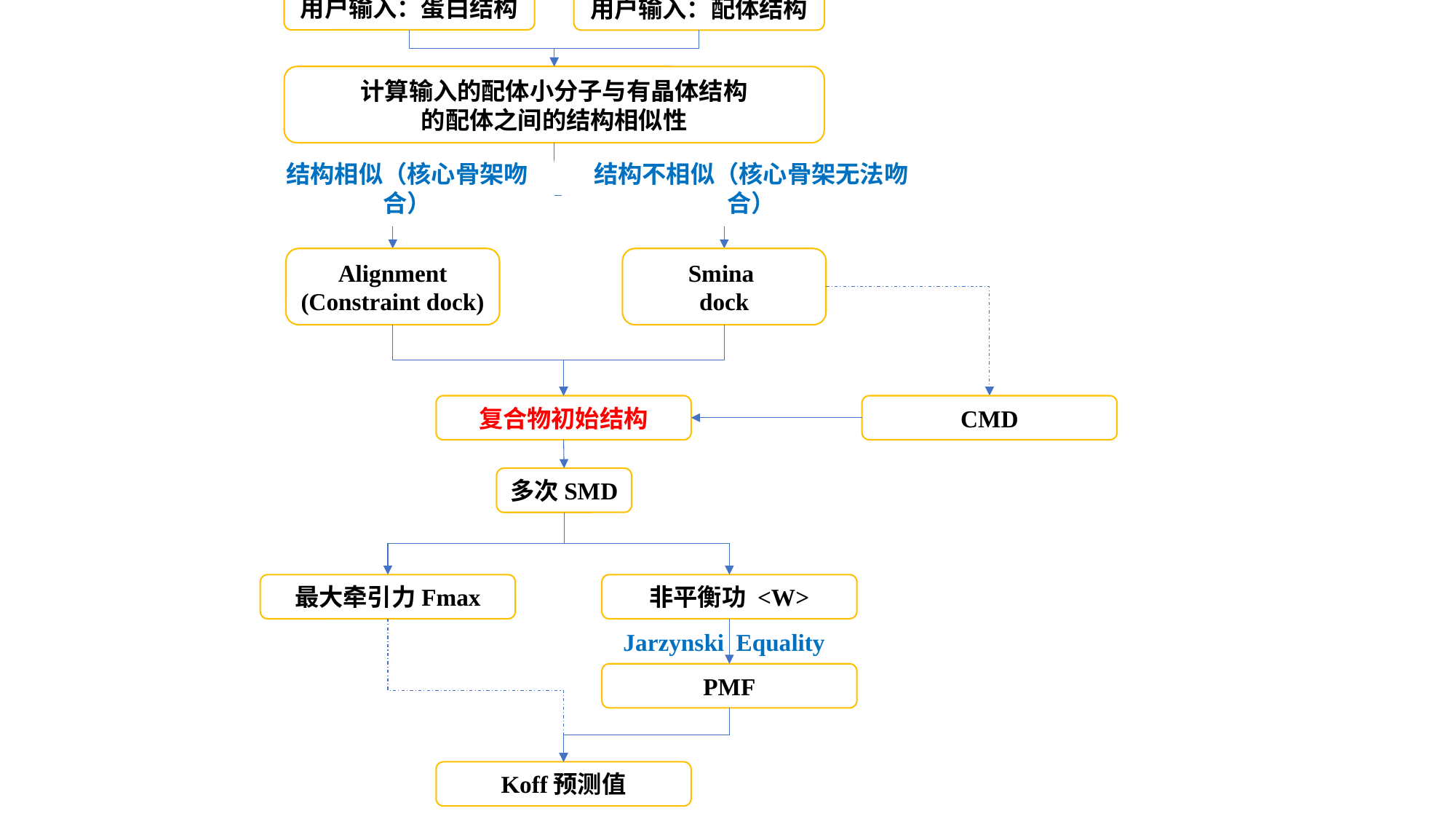

用户输入：蛋白结构
用户输入：配体结构
计算输入的配体小分子与有晶体结构
的配体之间的结构相似性
结构相似（核心骨架吻合）
结构不相似（核心骨架无法吻合）
Alignment
(Constraint dock)
Smina
dock
CMD
复合物初始结构
多次SMD
最大牵引力Fmax
非平衡功 <W>
Jarzynski  Equality
PMF
Koff预测值